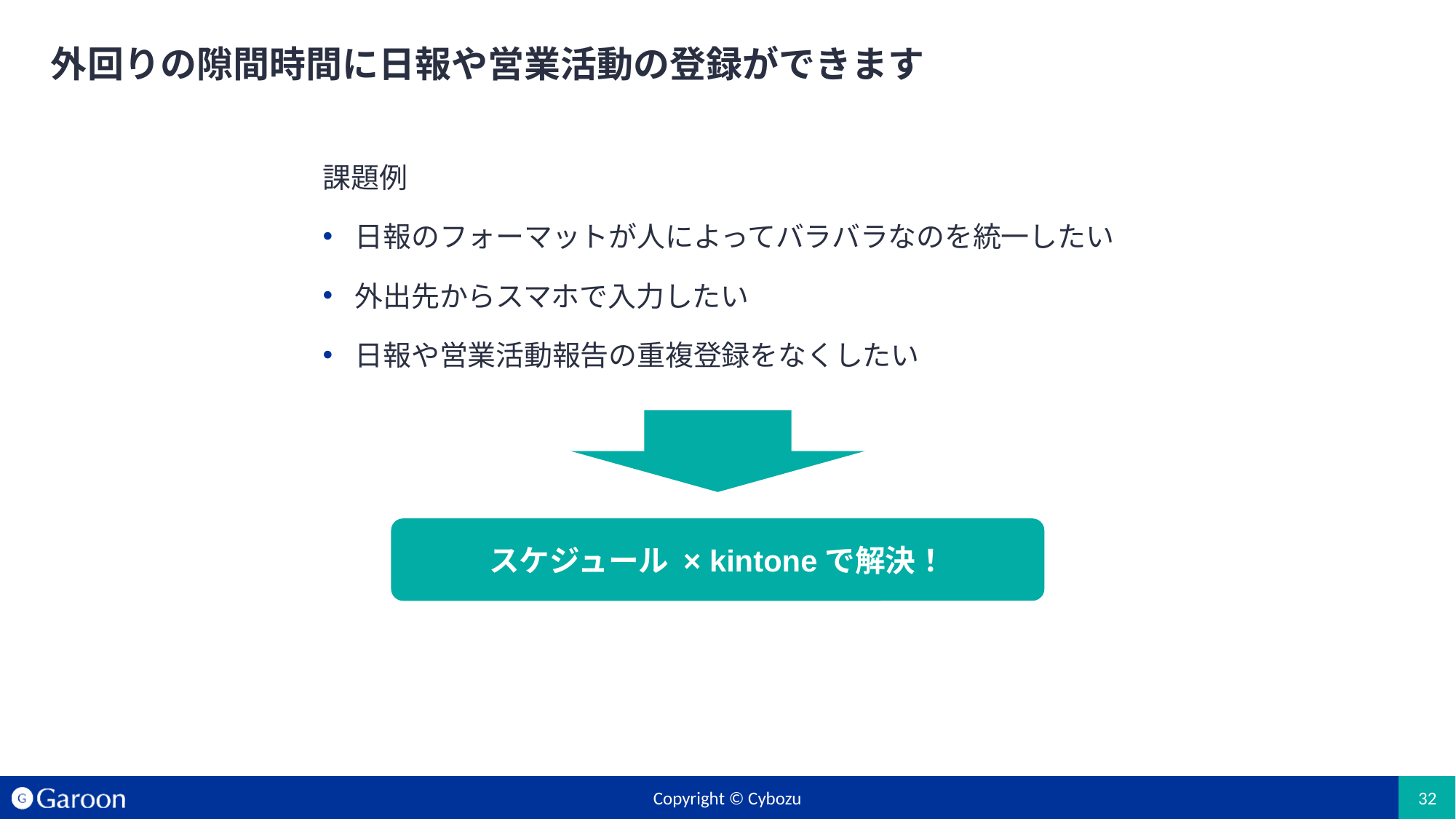

# 外回りの隙間時間に日報や営業活動の登録ができます
課題例
日報のフォーマットが人によってバラバラなのを統一したい
外出先からスマホで入力したい
日報や営業活動報告の重複登録をなくしたい

スケジュール × kintoneで解決！